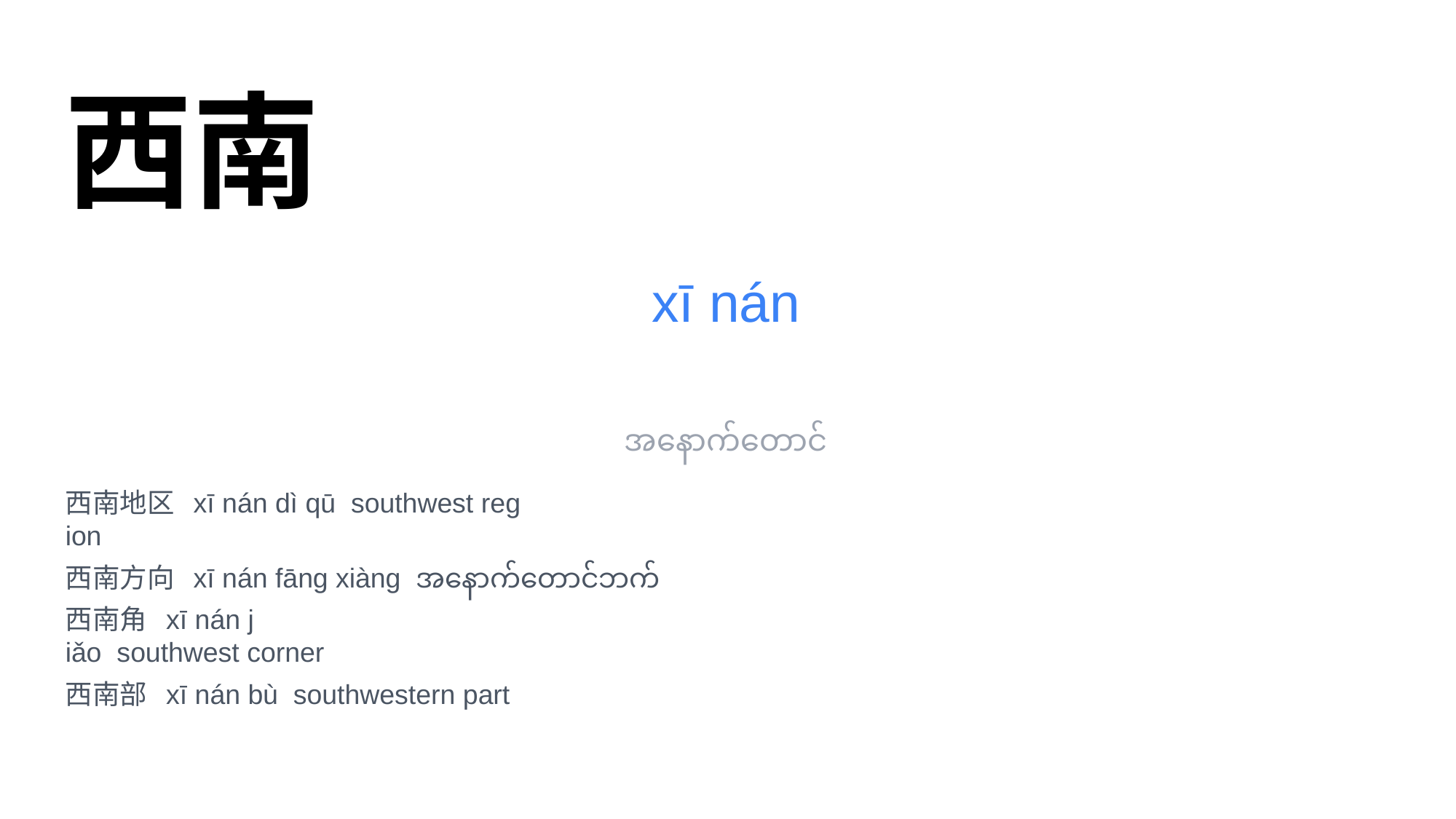

西南
xī nán

အနောက်တောင်
西南地区  xī nán dì qū  southwest reg
ion
西南方向  xī nán fāng xiàng  အနောက်တောင်ဘက်
西南角  xī nán j
iǎo  southwest corner
西南部  xī nán bù  southwestern part